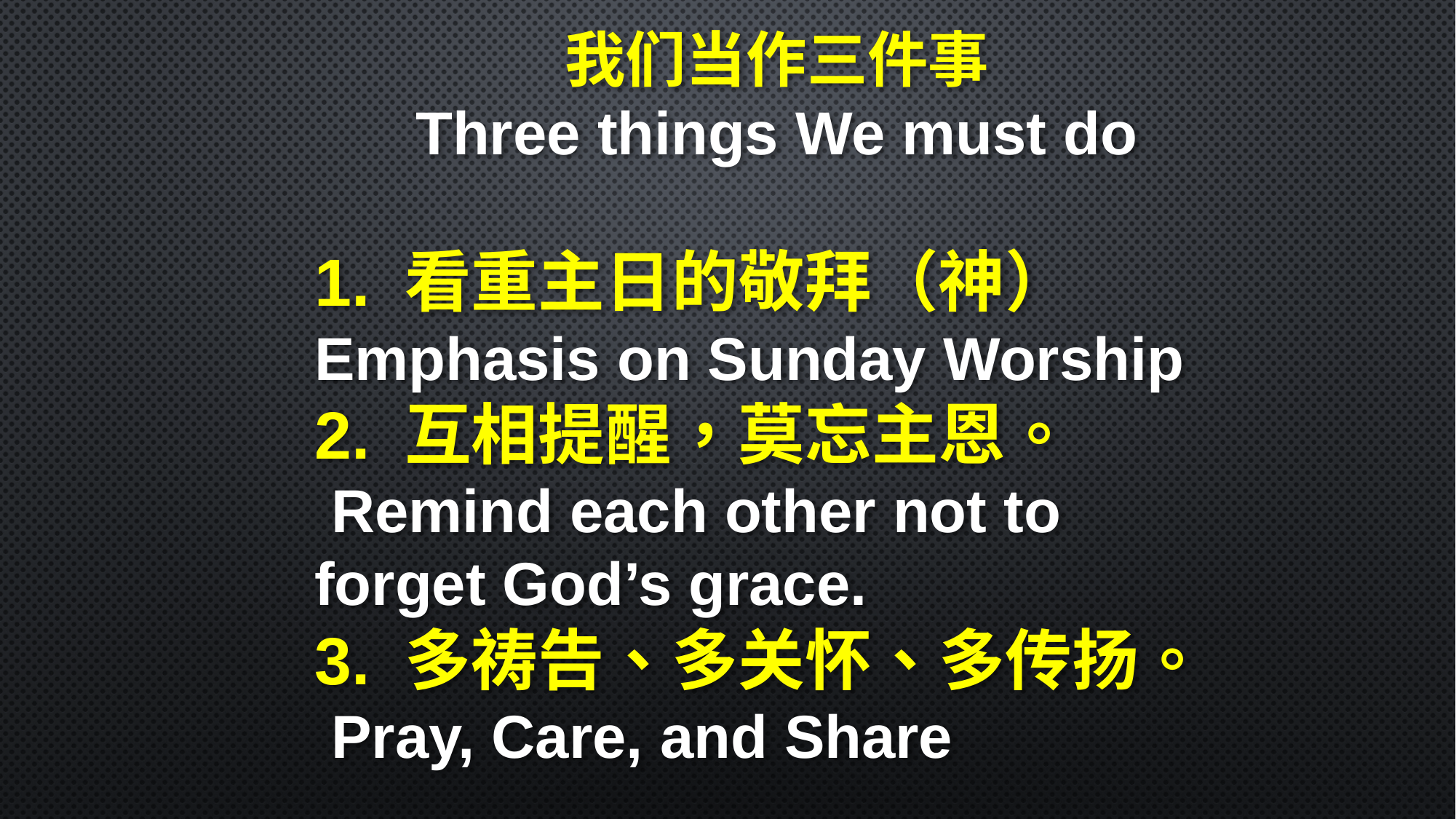

我们当作三件事
Three things We must do

1. 看重主日的敬拜（神）
Emphasis on Sunday Worship
2. 互相提醒，莫忘主恩。
 Remind each other not to forget God’s grace.
3. 多祷告、多关怀、多传扬。
 Pray, Care, and Share